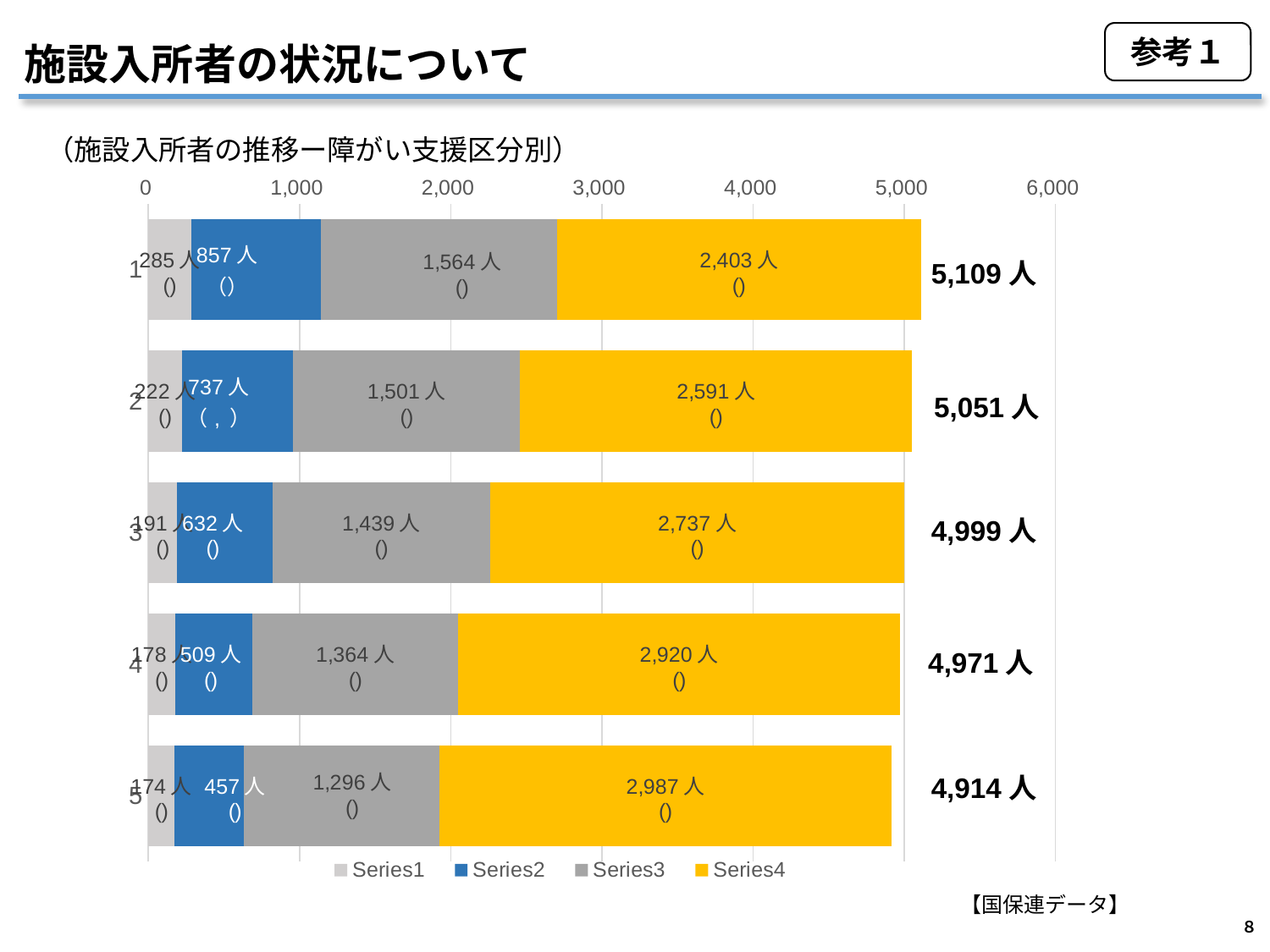

参考１
# 施設入所者の状況について
（施設入所者の推移ー障がい支援区分別）

### Chart

| Category |  |  |  |  |
|---|---|---|---|---|
5,109人

5,051人
4,999人
4,971人
4,914人
【国保連データ】
８